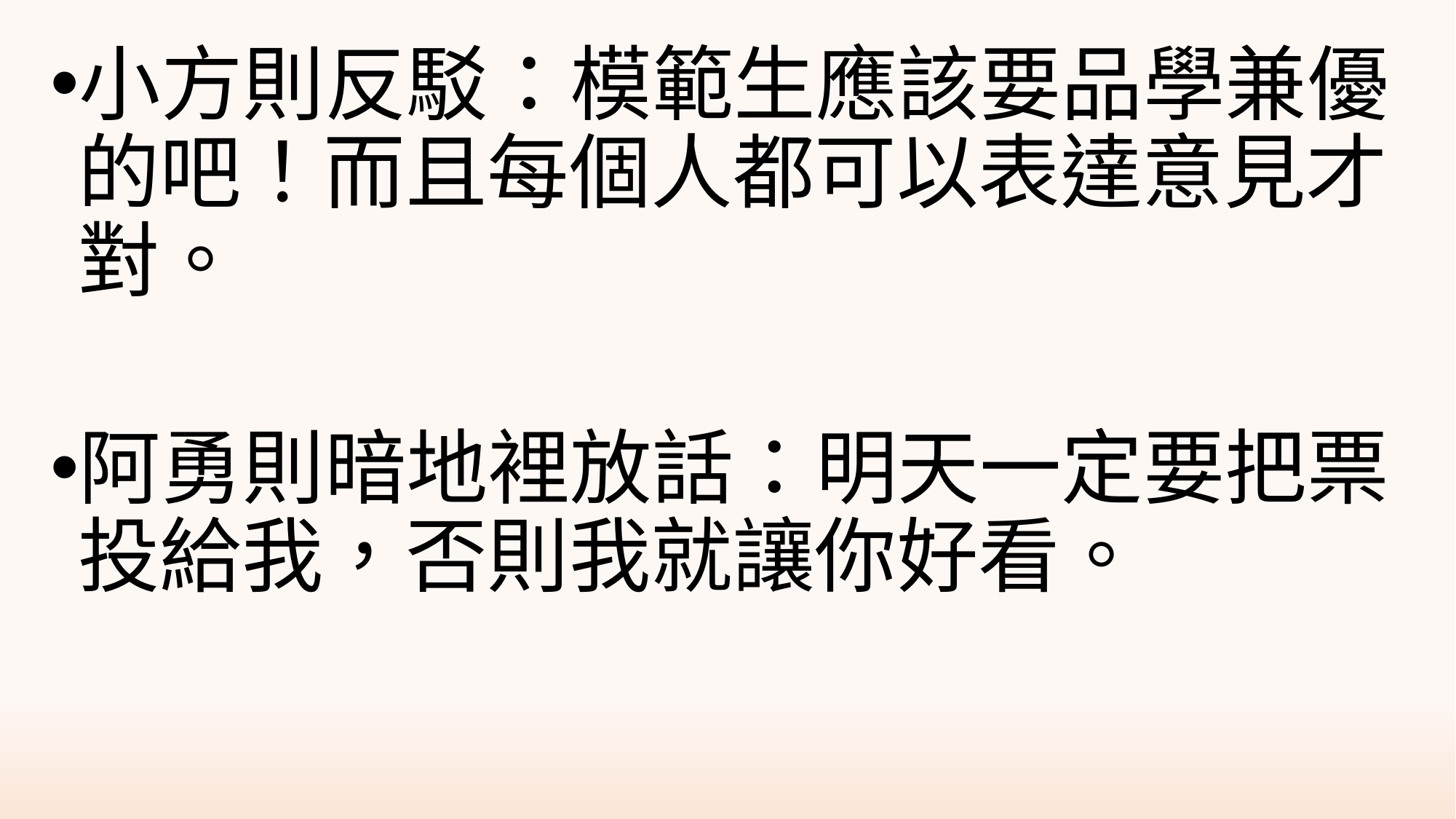

小方則反駁：模範生應該要品學兼優的吧！而且每個人都可以表達意見才對。

阿勇則暗地裡放話：明天一定要把票投給我，否則我就讓你好看。